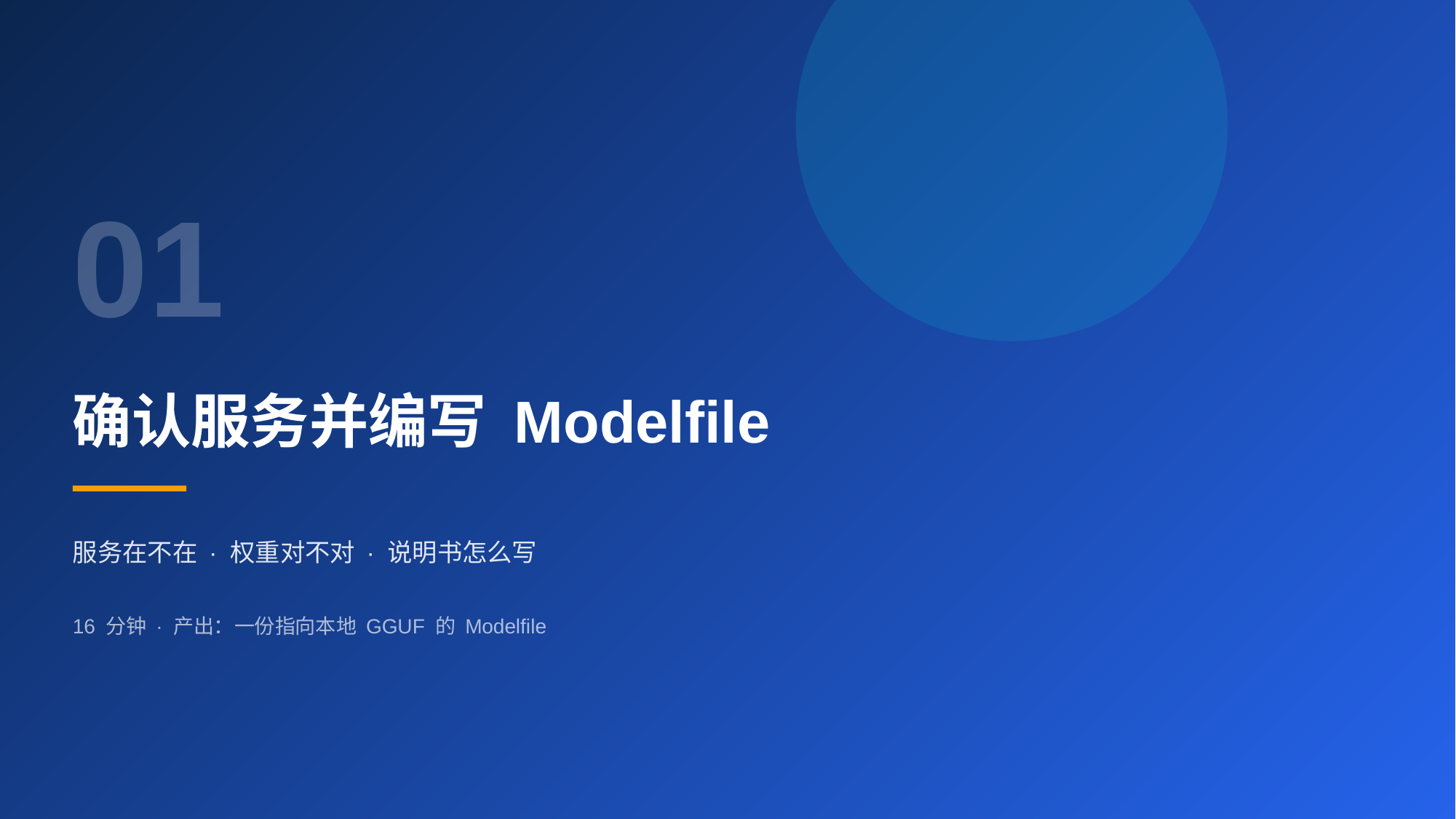

01
确认服务并编写 Modelfile

服务在不在 · 权重对不对 · 说明书怎么写
16 分钟 · 产出：一份指向本地 GGUF 的 Modelfile